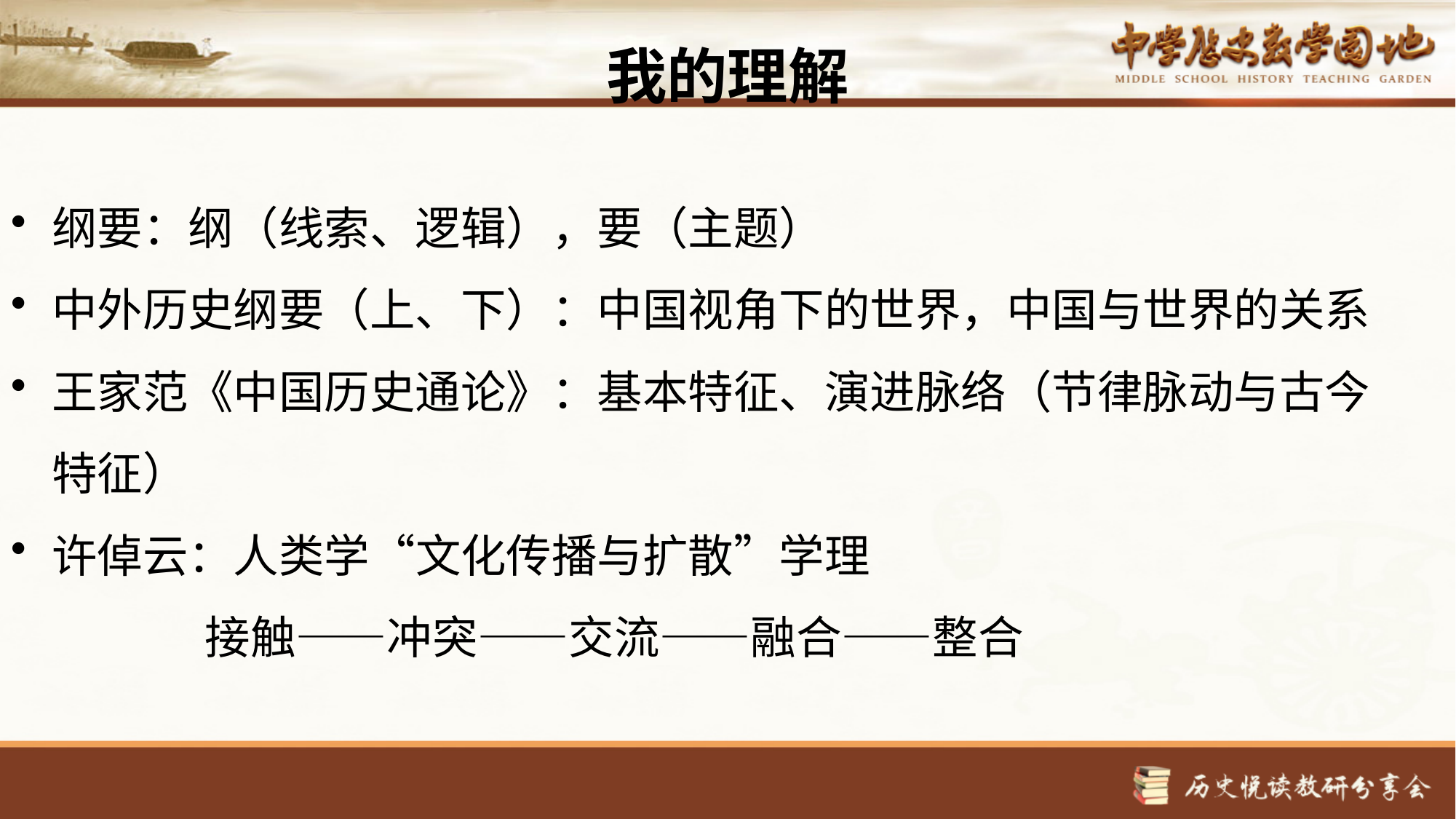

# 我的理解
纲要：纲（线索、逻辑），要（主题）
中外历史纲要（上、下）：中国视角下的世界，中国与世界的关系
王家范《中国历史通论》：基本特征、演进脉络（节律脉动与古今特征）
许倬云：人类学“文化传播与扩散”学理
                  接触——冲突——交流——融合——整合